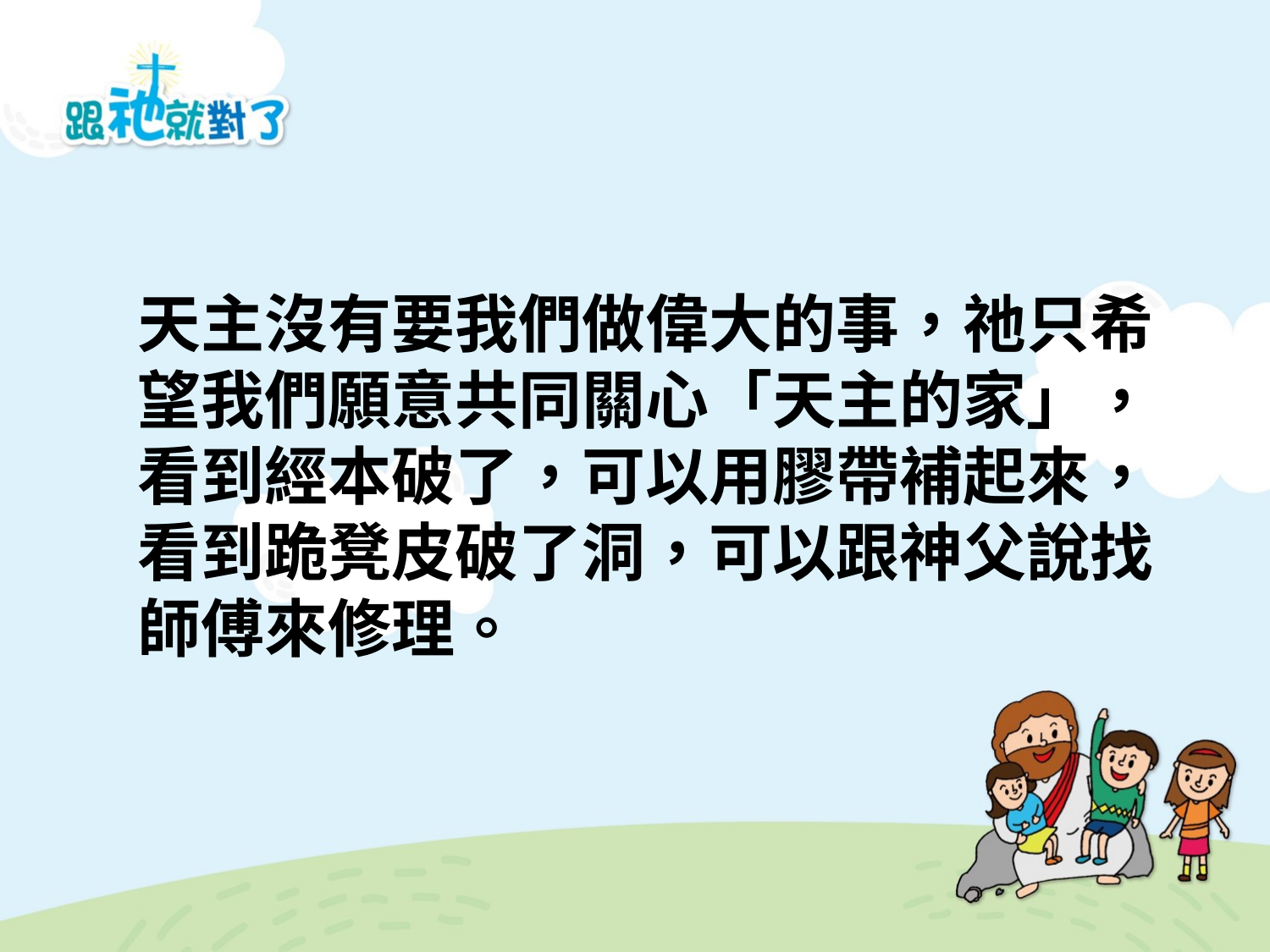

天主沒有要我們做偉大的事，祂只希望我們願意共同關心「天主的家」，看到經本破了，可以用膠帶補起來，看到跪凳皮破了洞，可以跟神父說找師傅來修理。